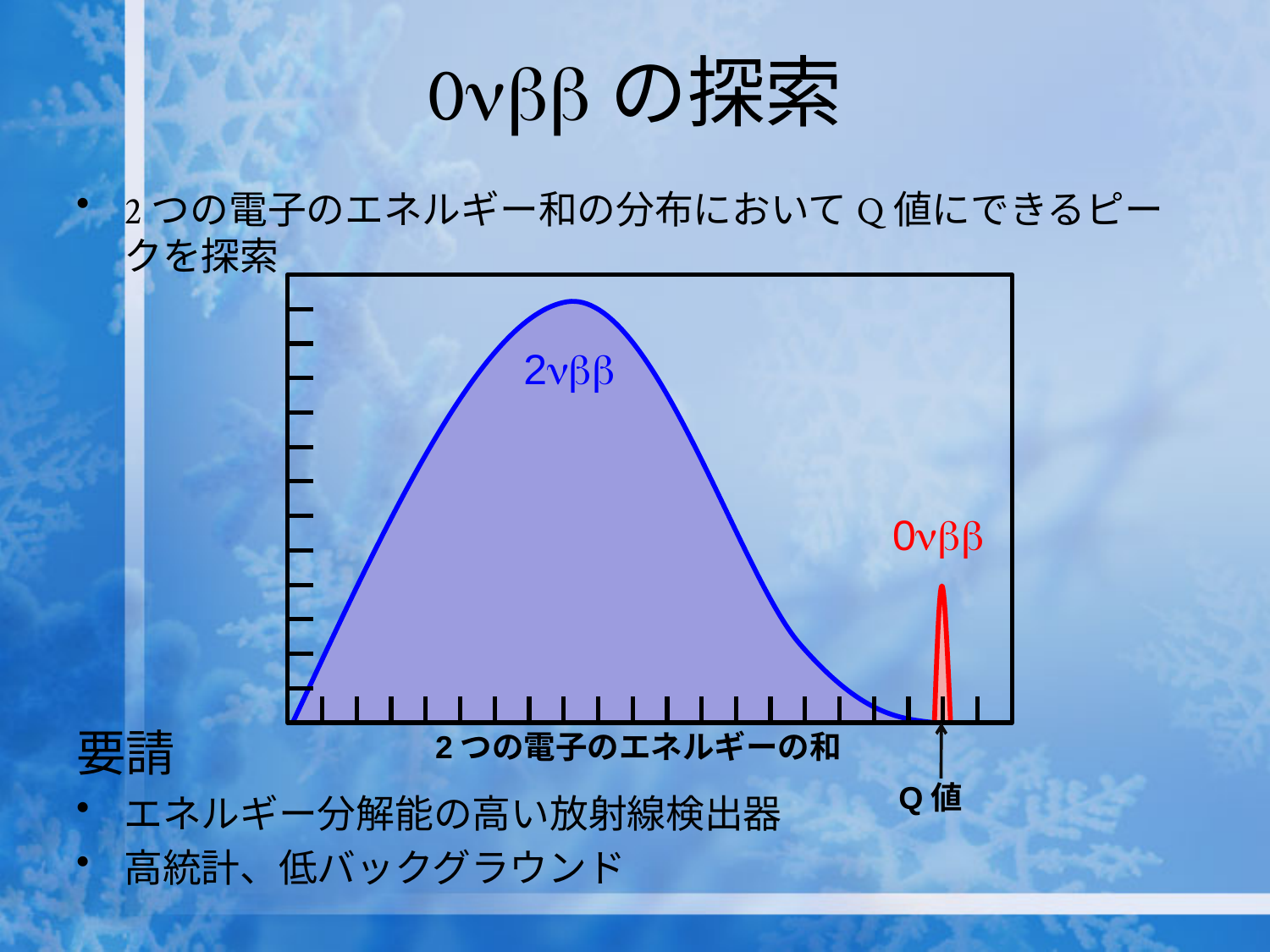

# 0νββの探索
2つの電子のエネルギー和の分布においてQ値にできるピークを探索

要請
エネルギー分解能の高い放射線検出器
高統計、低バックグラウンド

2νββ
0νββ

2つの電子のエネルギーの和
Q値